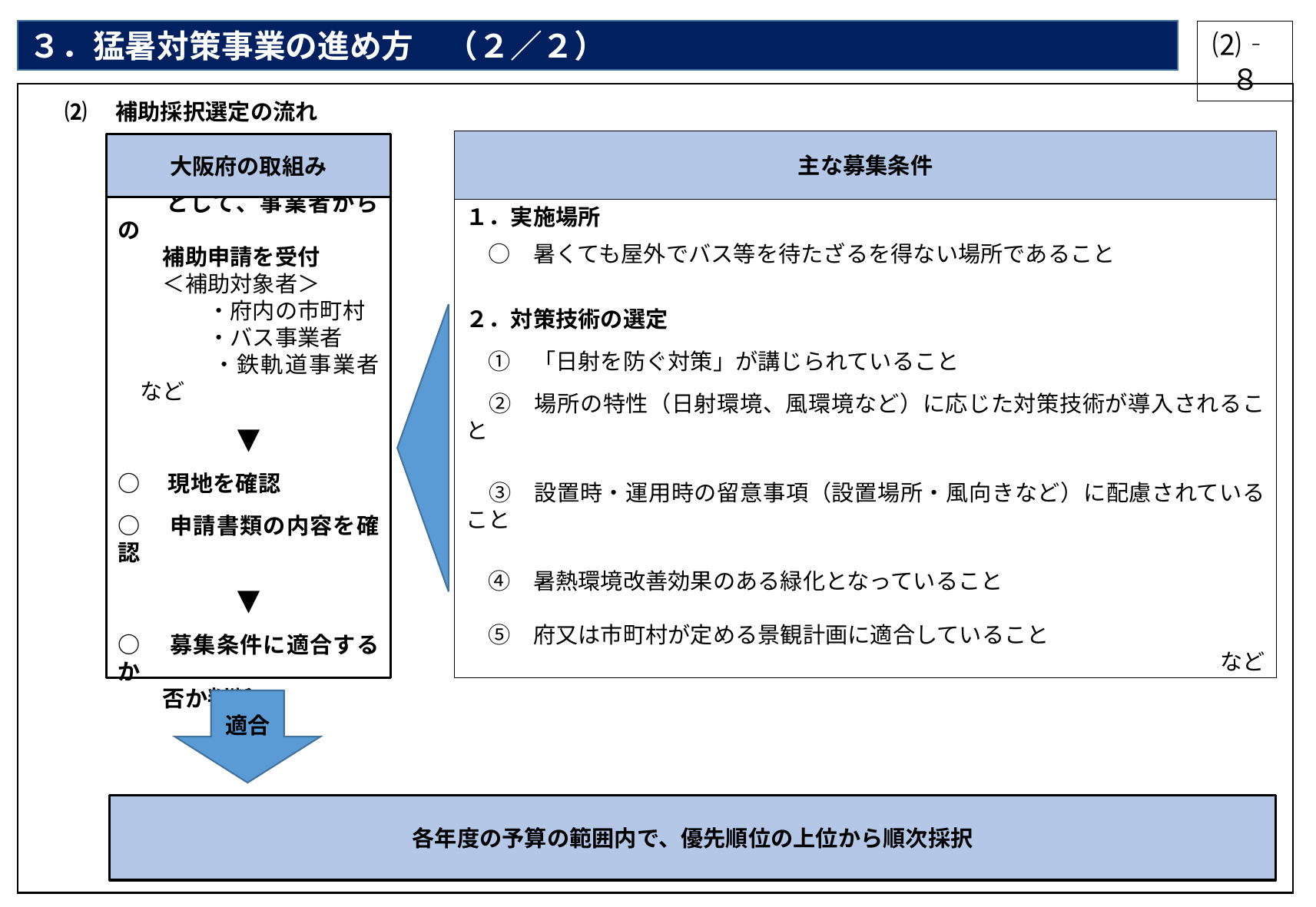

３．猛暑対策事業の進め方　（２／２）
⑵‐８

⑵　補助採択選定の流れ
主な募集条件
大阪府の取組み
○　右記を主な補助要件
　　として、事業者からの
　　補助申請を受付
　　＜補助対象者＞
　　　　・府内の市町村
　　　　・バス事業者
　　　　・鉄軌道事業者　など

▼

○　現地を確認

○　申請書類の内容を確認

▼

○　募集条件に適合するか
　　否か判断
１．実施場所

　○　暑くても屋外でバス等を待たざるを得ない場所であること

２．対策技術の選定

　①　「日射を防ぐ対策」が講じられていること

　②　場所の特性（日射環境、風環境など）に応じた対策技術が導入されること

　③　設置時・運用時の留意事項（設置場所・風向きなど）に配慮されていること

　④　暑熱環境改善効果のある緑化となっていること

　⑤　府又は市町村が定める景観計画に適合していること
　　　　　　　　　　　　　　　　　　など

適合
各年度の予算の範囲内で、優先順位の上位から順次採択